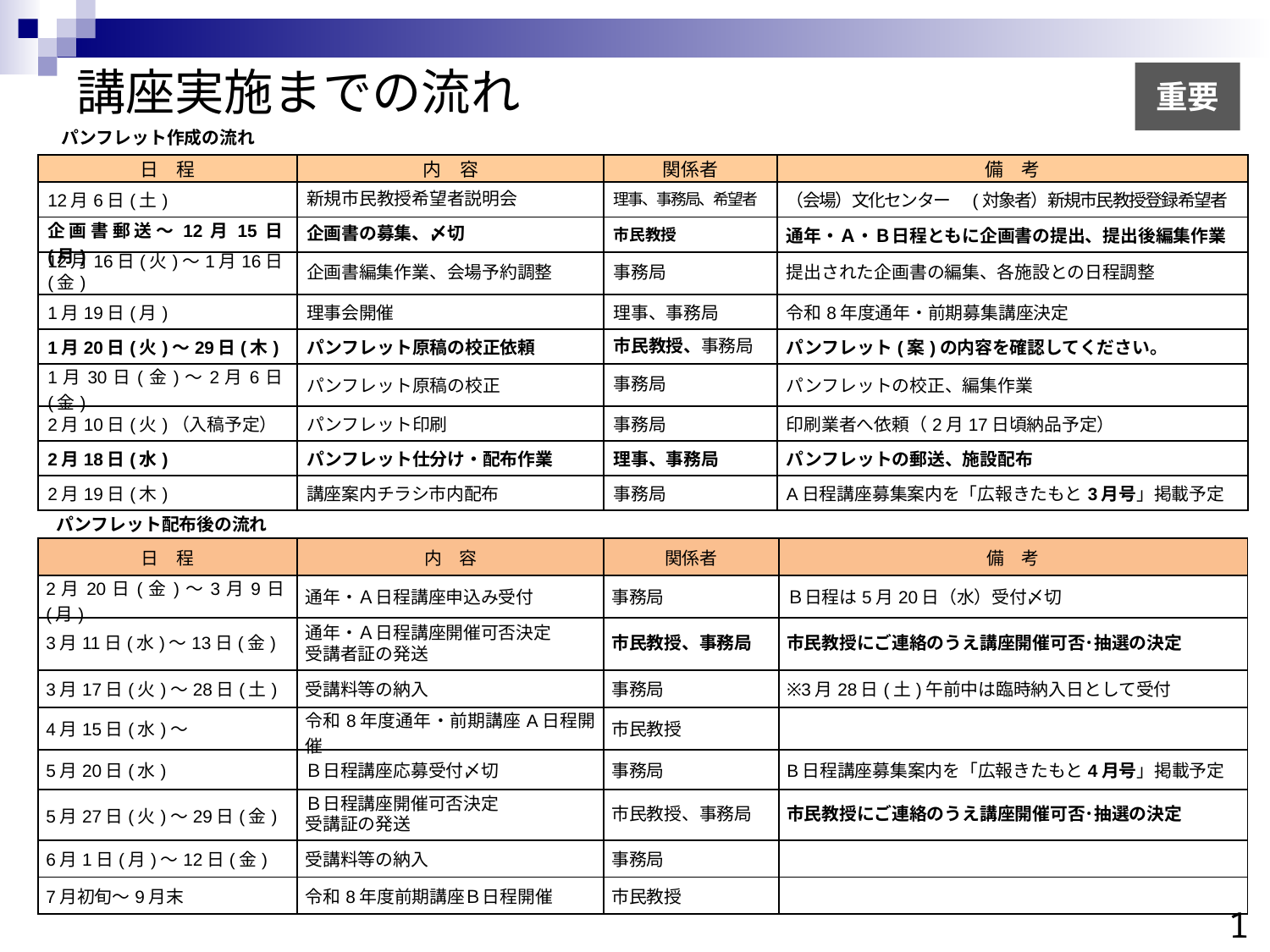

重要
# 講座実施までの流れ
パンフレット作成の流れ
| 日　程 | 内　容 | 関係者 | 備　考 |
| --- | --- | --- | --- |
| 12月6日(土) | 新規市民教授希望者説明会 | 理事、事務局、希望者 | （会場）文化センター　(対象者）新規市民教授登録希望者 |
| 企画書郵送～12月15日(月) | 企画書の募集、〆切 | 市民教授 | 通年・Ａ・Ｂ日程ともに企画書の提出、提出後編集作業 |
| 12月16日(火)～1月16日(金) | 企画書編集作業、会場予約調整 | 事務局 | 提出された企画書の編集、各施設との日程調整 |
| 1月19日(月) | 理事会開催 | 理事、事務局 | 令和8年度通年・前期募集講座決定 |
| 1月20日(火)～29日(木) | パンフレット原稿の校正依頼 | 市民教授、事務局 | パンフレット(案)の内容を確認してください。 |
| 1月30日(金)～2月6日(金) | パンフレット原稿の校正 | 事務局 | パンフレットの校正、編集作業 |
| 2月10日(火)（入稿予定） | パンフレット印刷 | 事務局 | 印刷業者へ依頼（2月17日頃納品予定） |
| 2月18日(水) | パンフレット仕分け・配布作業 | 理事、事務局 | パンフレットの郵送、施設配布 |
| 2月19日(木) | 講座案内チラシ市内配布 | 事務局 | A日程講座募集案内を「広報きたもと3月号」掲載予定 |
パンフレット配布後の流れ
| 日　程 | 内　容 | 関係者 | 備　考 |
| --- | --- | --- | --- |
| 2月20日(金)～3月9日(月) | 通年・Ａ日程講座申込み受付 | 事務局 | Ｂ日程は5月20日（水）受付〆切 |
| 3月11日(水)～13日(金) | 通年・Ａ日程講座開催可否決定 受講者証の発送 | 市民教授、事務局 | 市民教授にご連絡のうえ講座開催可否･抽選の決定 |
| 3月17日(火)～28日(土) | 受講料等の納入 | 事務局 | ※3月28日(土)午前中は臨時納入日として受付 |
| 4月15日(水)～ | 令和8年度通年・前期講座A日程開催 | 市民教授 |  |
| 5月20日(水) | Ｂ日程講座応募受付〆切 | 事務局 | B日程講座募集案内を「広報きたもと4月号」掲載予定 |
| 5月27日(火)～29日(金) | Ｂ日程講座開催可否決定 受講証の発送 | 市民教授、事務局 | 市民教授にご連絡のうえ講座開催可否･抽選の決定 |
| 6月1日(月)～12日(金) | 受講料等の納入 | 事務局 |  |
| 7月初旬～9月末 | 令和8年度前期講座Ｂ日程開催 | 市民教授 |  |
13